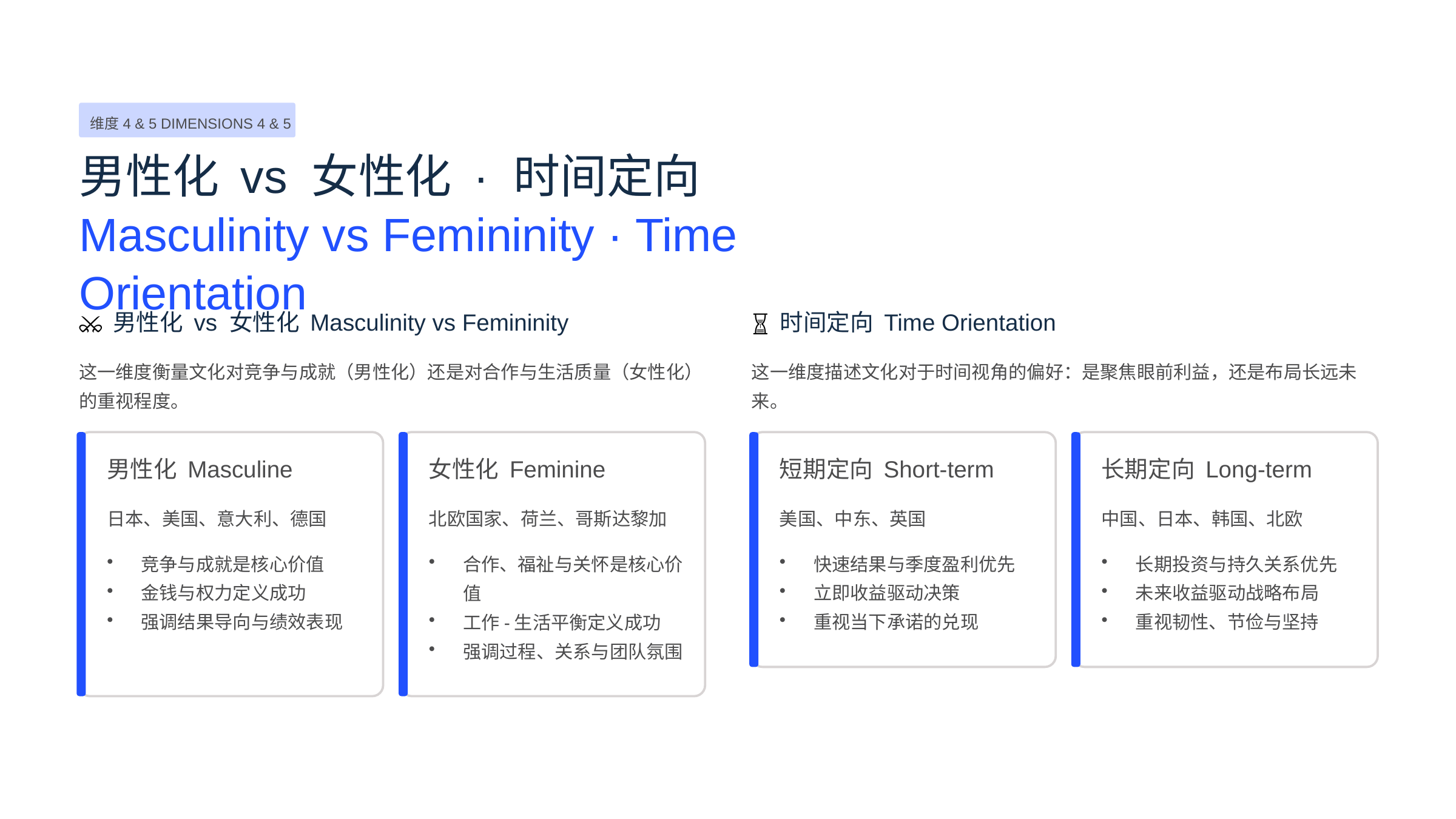

维度4 & 5 DIMENSIONS 4 & 5
男性化 vs 女性化 · 时间定向
Masculinity vs Femininity · Time Orientation
⚔️ 男性化 vs 女性化 Masculinity vs Femininity
⏳ 时间定向 Time Orientation
这一维度衡量文化对竞争与成就（男性化）还是对合作与生活质量（女性化）的重视程度。
这一维度描述文化对于时间视角的偏好：是聚焦眼前利益，还是布局长远未来。

男性化 Masculine
女性化 Feminine
短期定向 Short-term
长期定向 Long-term
日本、美国、意大利、德国
北欧国家、荷兰、哥斯达黎加
美国、中东、英国
中国、日本、韩国、北欧
竞争与成就是核心价值
金钱与权力定义成功
强调结果导向与绩效表现
合作、福祉与关怀是核心价值
工作-生活平衡定义成功
强调过程、关系与团队氛围
快速结果与季度盈利优先
立即收益驱动决策
重视当下承诺的兑现
长期投资与持久关系优先
未来收益驱动战略布局
重视韧性、节俭与坚持